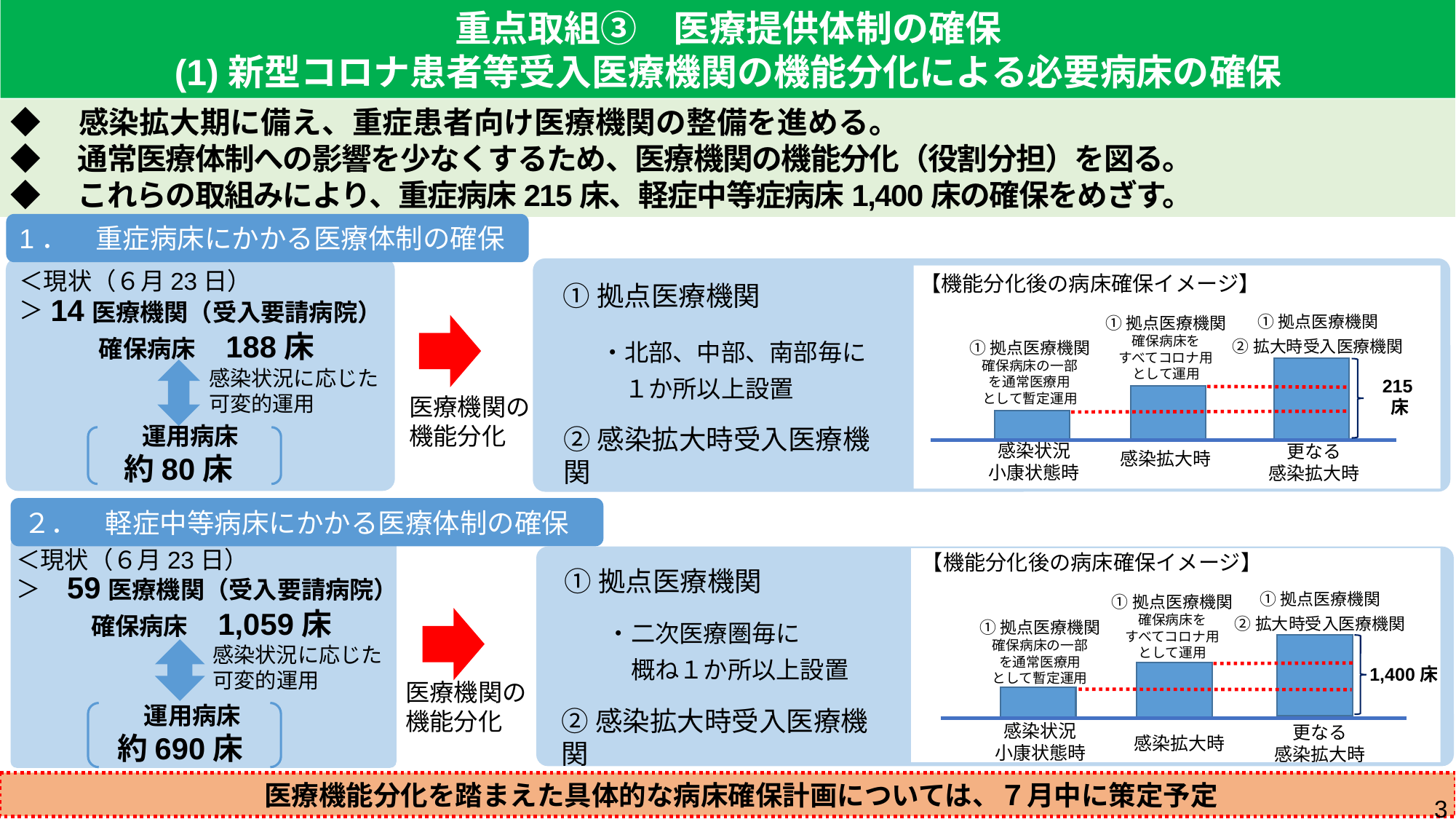

重点取組③　医療提供体制の確保
(1)新型コロナ患者等受入医療機関の機能分化による必要病床の確保
◆　感染拡大期に備え、重症患者向け医療機関の整備を進める。
◆　通常医療体制への影響を少なくするため、医療機関の機能分化（役割分担）を図る。
◆　これらの取組みにより、重症病床215床、軽症中等症病床1,400床の確保をめざす。
1．　重症病床にかかる医療体制の確保

＜現状（６月23日）＞
【機能分化後の病床確保イメージ】

①拠点医療機関
14医療機関（受入要請病院）
　　確保病床　188床
①拠点医療機関
②拡大時受入医療機関
①拠点医療機関
確保病床を
すべてコロナ用
として運用

・北部、中部、南部毎に
　１か所以上設置
①拠点医療機関
確保病床の一部
を通常医療用
として暫定運用
感染状況に応じた
可変的運用

215床
医療機関の
機能分化

　運用病床
約80床

②感染拡大時受入医療機関

感染拡大時
感染状況
小康状態時
更なる
感染拡大時
２．　軽症中等病床にかかる医療体制の確保

＜現状（６月23日）＞
【機能分化後の病床確保イメージ】

59医療機関（受入要請病院）
　確保病床　1,059床
①拠点医療機関
①拠点医療機関
②拡大時受入医療機関
①拠点医療機関
確保病床を
すべてコロナ用
として運用
・二次医療圏毎に
　概ね１か所以上設置

①拠点医療機関
確保病床の一部
を通常医療用
として暫定運用
感染状況に応じた
可変的運用

1,400床

医療機関の
機能分化
　運用病床
約690床

②感染拡大時受入医療機関

感染拡大時
感染状況
小康状態時
更なる
感染拡大時
3
　医療機能分化を踏まえた具体的な病床確保計画については、７月中に策定予定
3